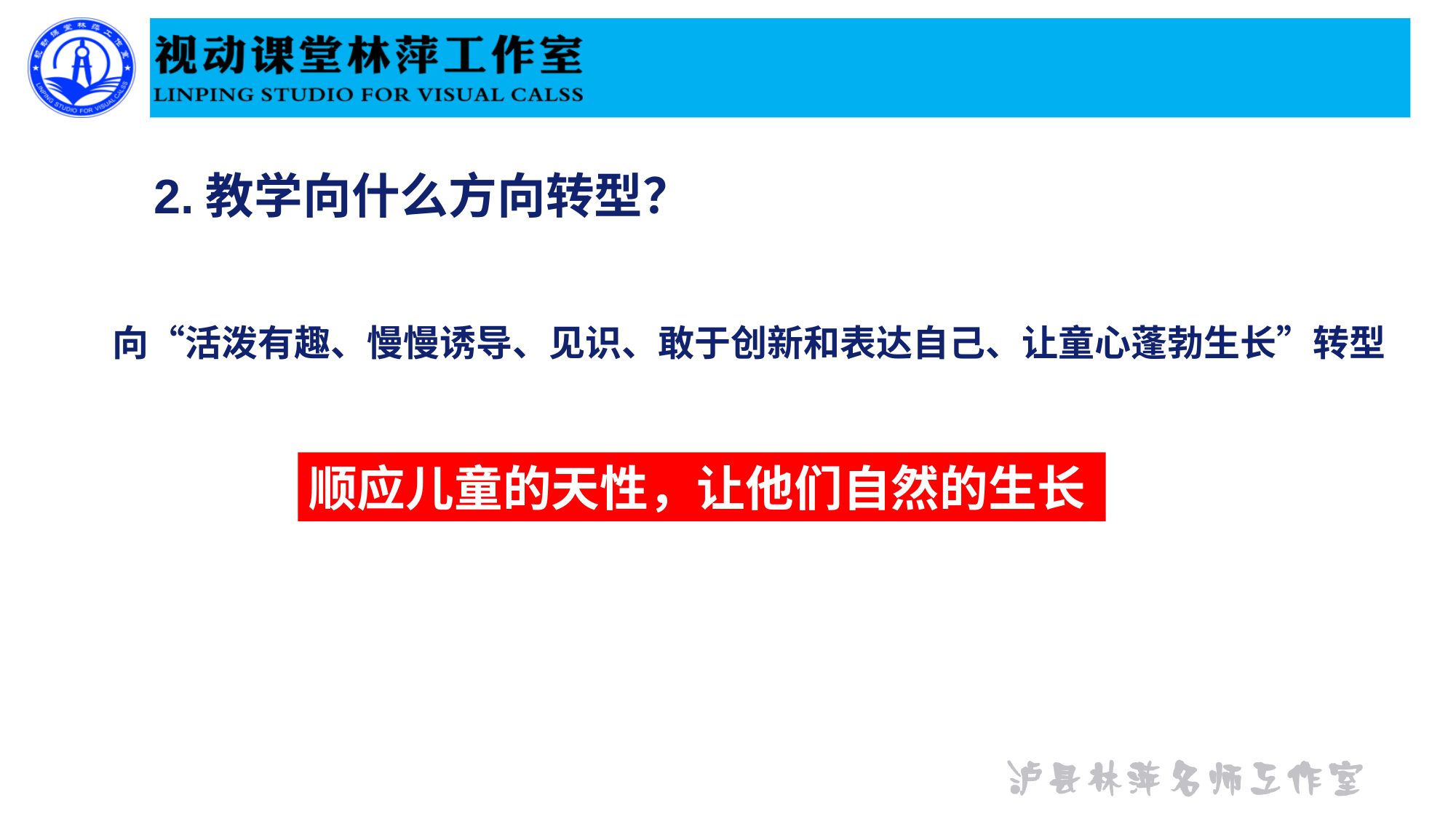

2.教学向什么方向转型？
向“活泼有趣、慢慢诱导、见识、敢于创新和表达自己、让童心蓬勃生长”转型
顺应儿童的天性，让他们自然的生长